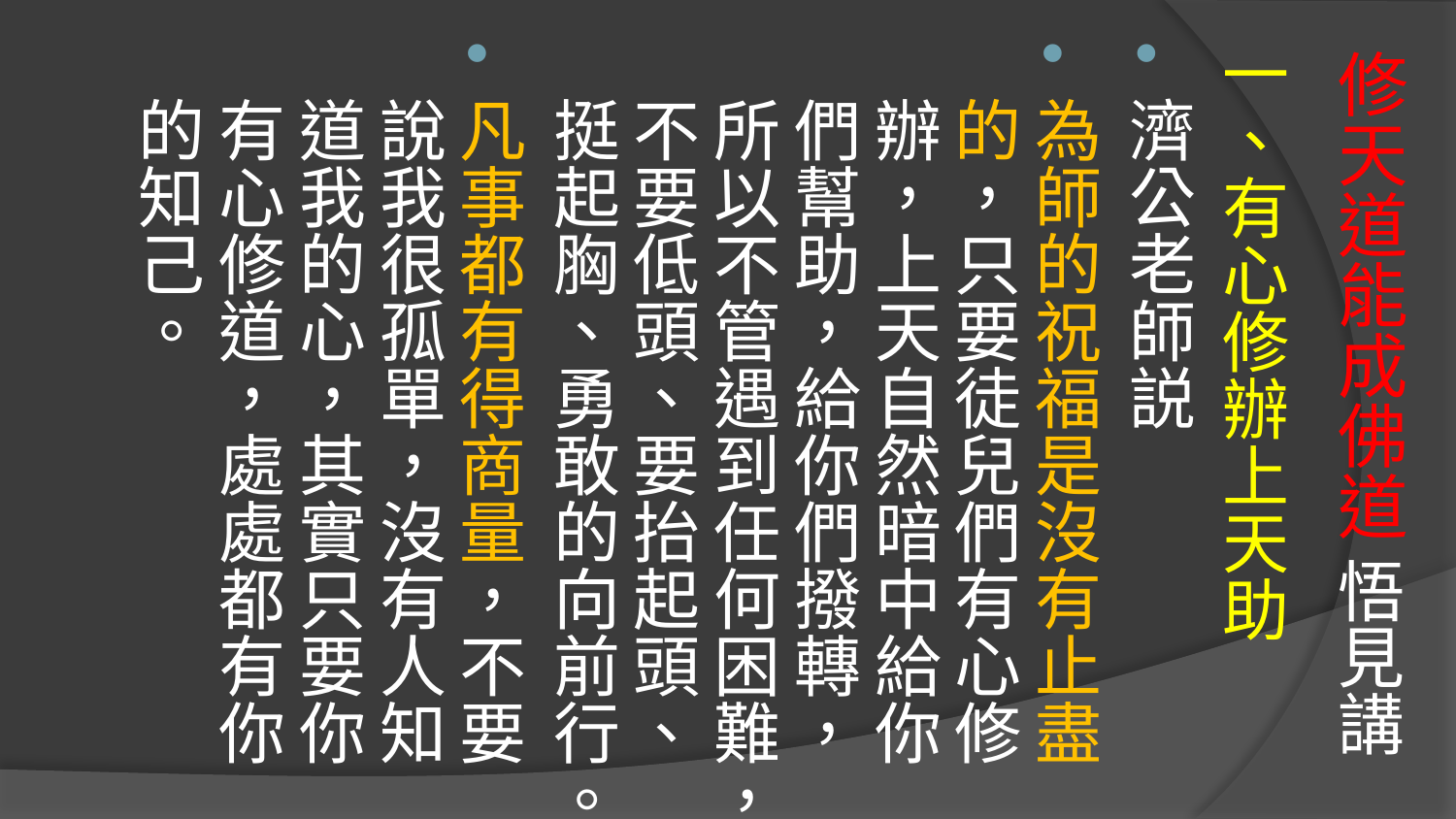

# 修天道能成佛道 悟見講
一、有心修辦上天助
濟公老師説
為師的祝福是沒有止盡的，只要徒兒們有心修辦，上天自然暗中給你們幫助，給你們撥轉，所以不管遇到任何困難，不要低頭、要抬起頭、挺起胸、勇敢的向前行。
凡事都有得商量，不要說我很孤單，沒有人知道我的心，其實只要你有心修道，處處都有你的知己。